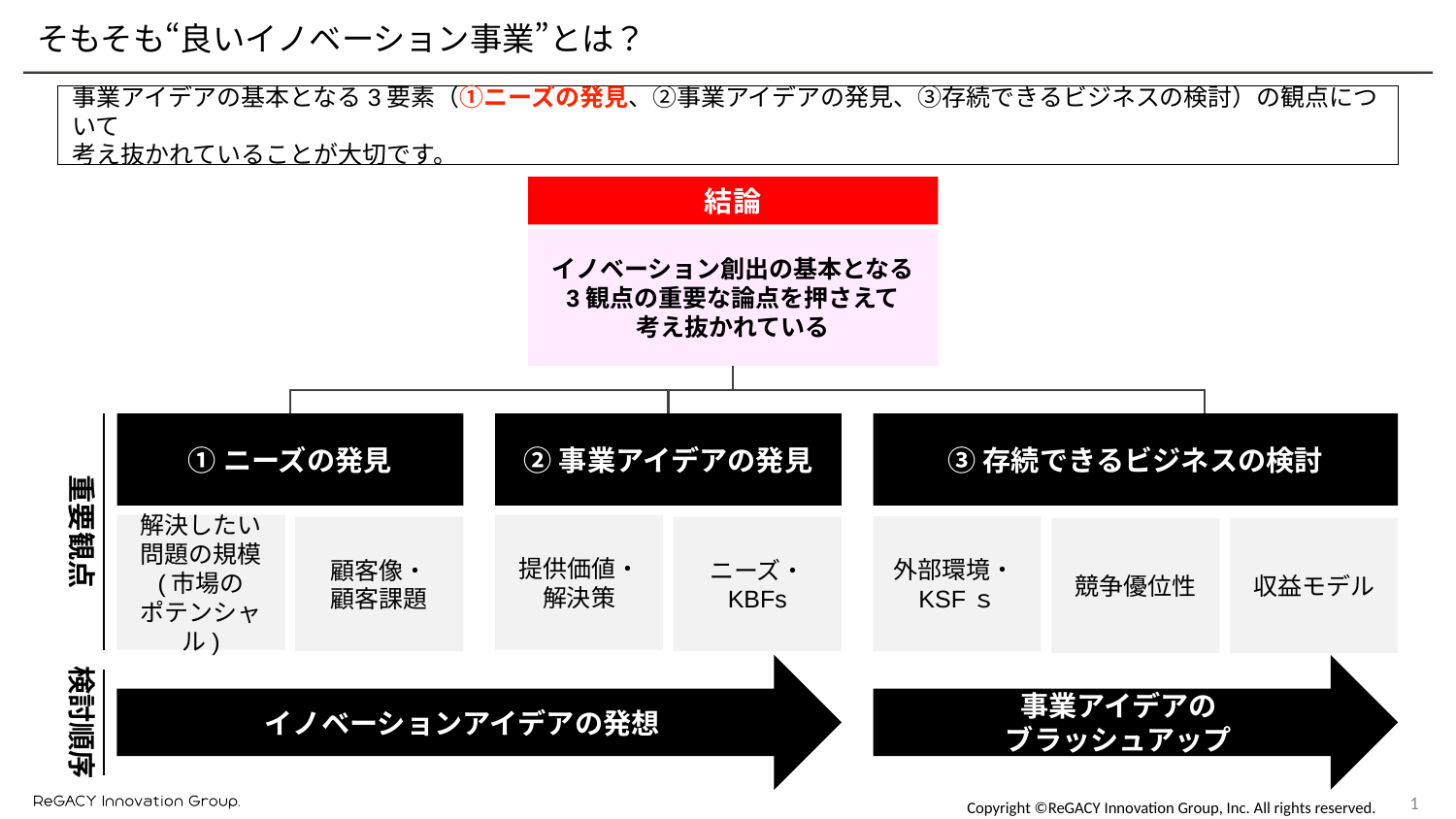

そもそも“良いイノベーション事業”とは？
事業アイデアの基本となる3要素（①ニーズの発見、②事業アイデアの発見、③存続できるビジネスの検討）の観点について
考え抜かれていることが大切です。
結論
イノベーション創出の基本となる
3観点の重要な論点を押さえて
考え抜かれている
重要観点
①ニーズの発見
②事業アイデアの発見
③存続できるビジネスの検討
解決したい
問題の規模
(市場の
ポテンシャル)
提供価値・
解決策
外部環境・KSFｓ
顧客像・
顧客課題
ニーズ・
KBFs
競争優位性
収益モデル
イノベーションアイデアの発想
事業アイデアの
ブラッシュアップ
検討順序
1